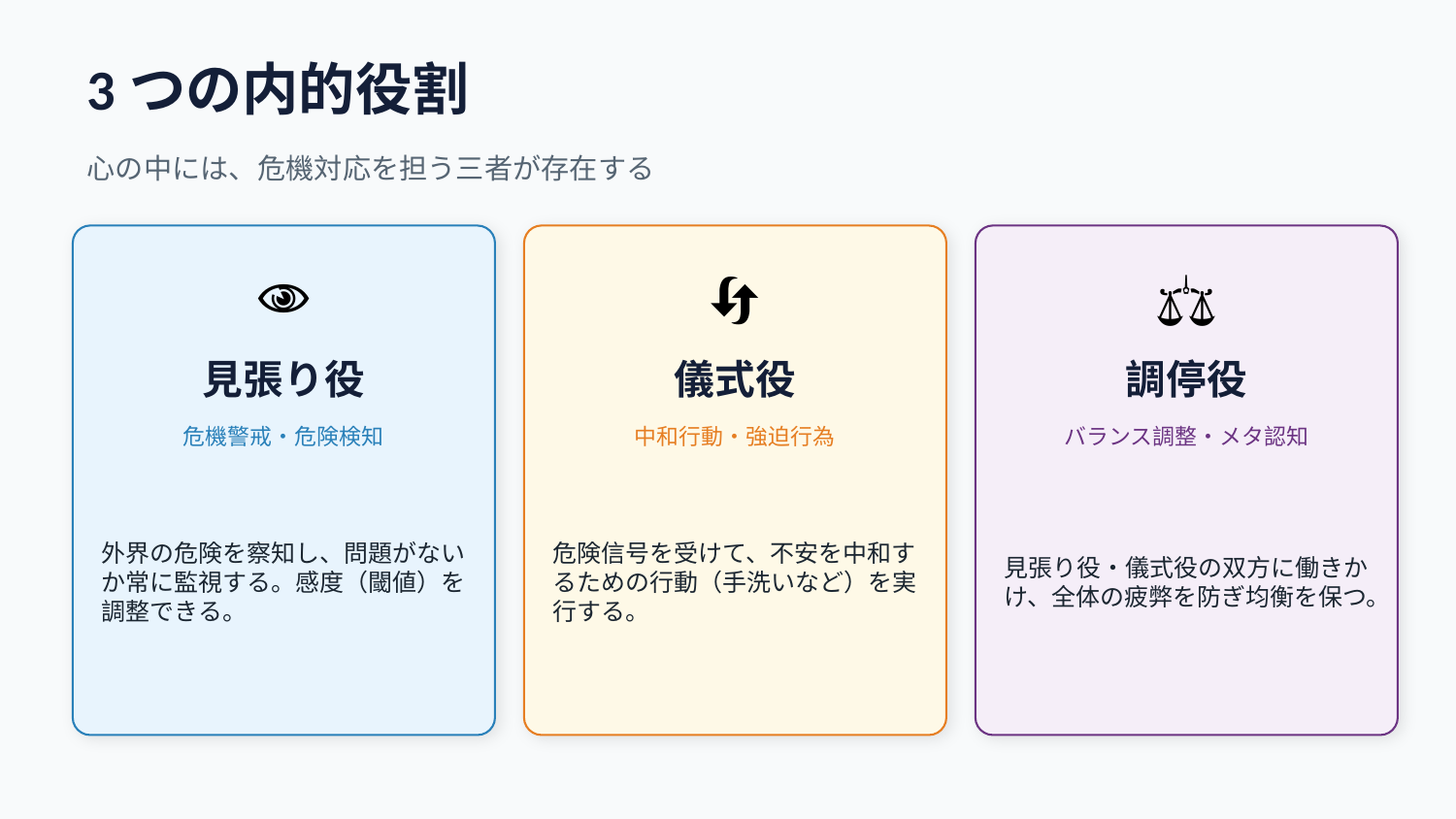

3つの内的役割
心の中には、危機対応を担う三者が存在する

👁
🔄
⚖
見張り役
儀式役
調停役
危機警戒・危険検知
中和行動・強迫行為
バランス調整・メタ認知
外界の危険を察知し、問題がないか常に監視する。感度（閾値）を調整できる。
危険信号を受けて、不安を中和するための行動（手洗いなど）を実行する。
見張り役・儀式役の双方に働きかけ、全体の疲弊を防ぎ均衡を保つ。